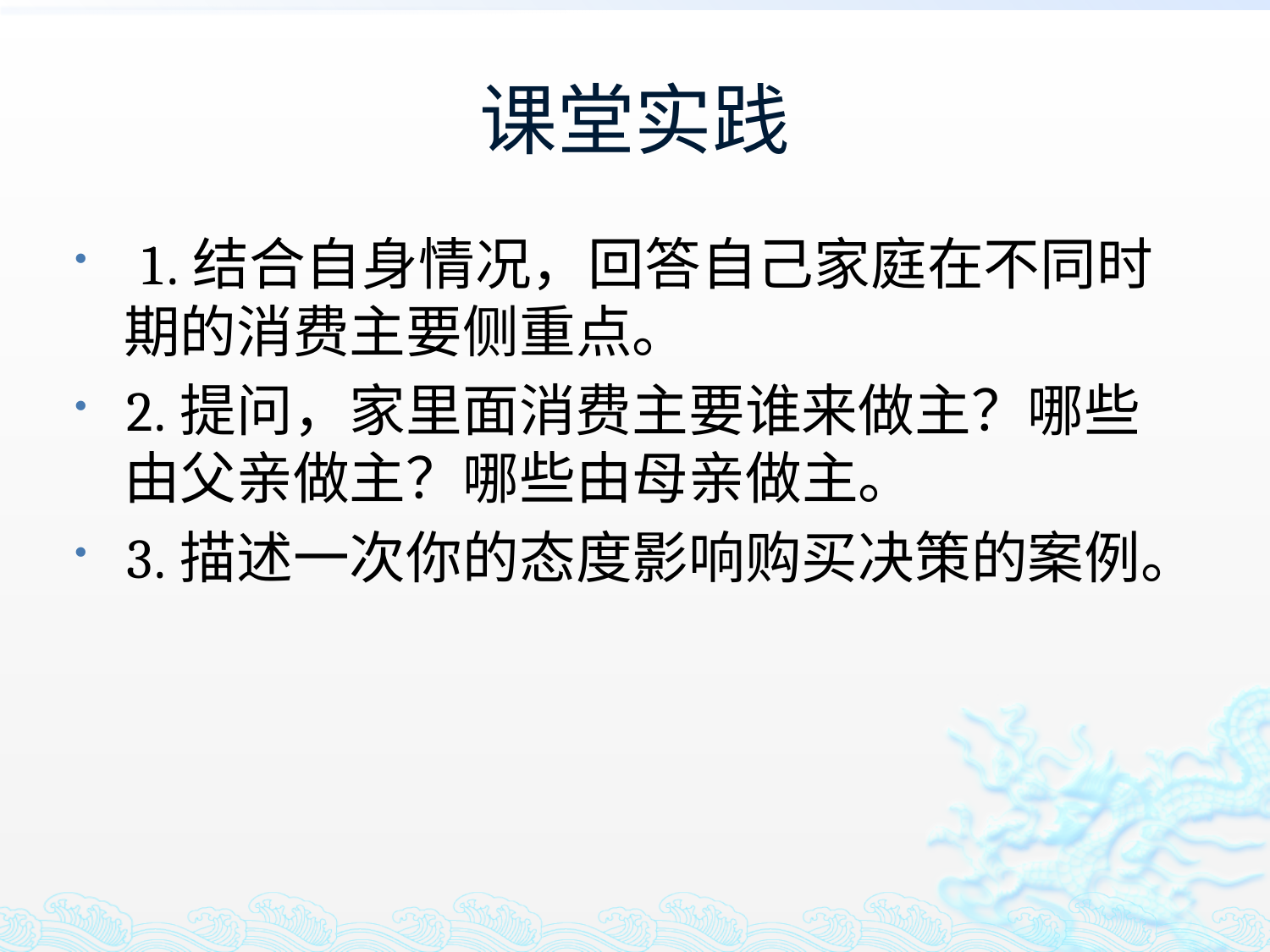

# 课堂实践
 1.结合自身情况，回答自己家庭在不同时期的消费主要侧重点。
2.提问，家里面消费主要谁来做主？哪些由父亲做主？哪些由母亲做主。
3.描述一次你的态度影响购买决策的案例。